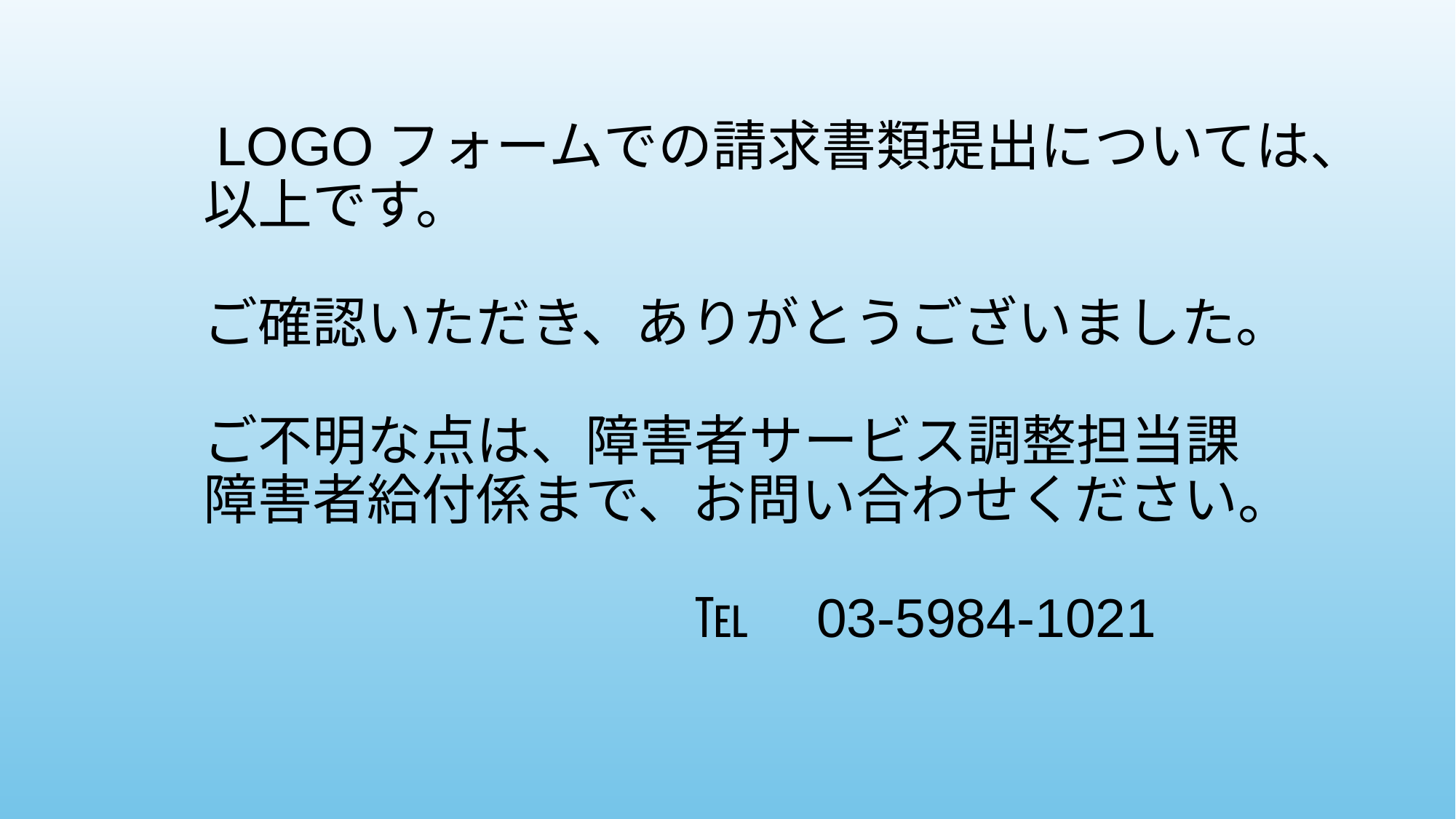

# LOGOフォームでの請求書類提出については、 　以上です。 　ご確認いただき、ありがとうございました。 　ご不明な点は、障害者サービス調整担当課　 　障害者給付係まで、お問い合わせください。 　　　　　　　　　　　 　　　　　　　　　　℡　03-5984-1021